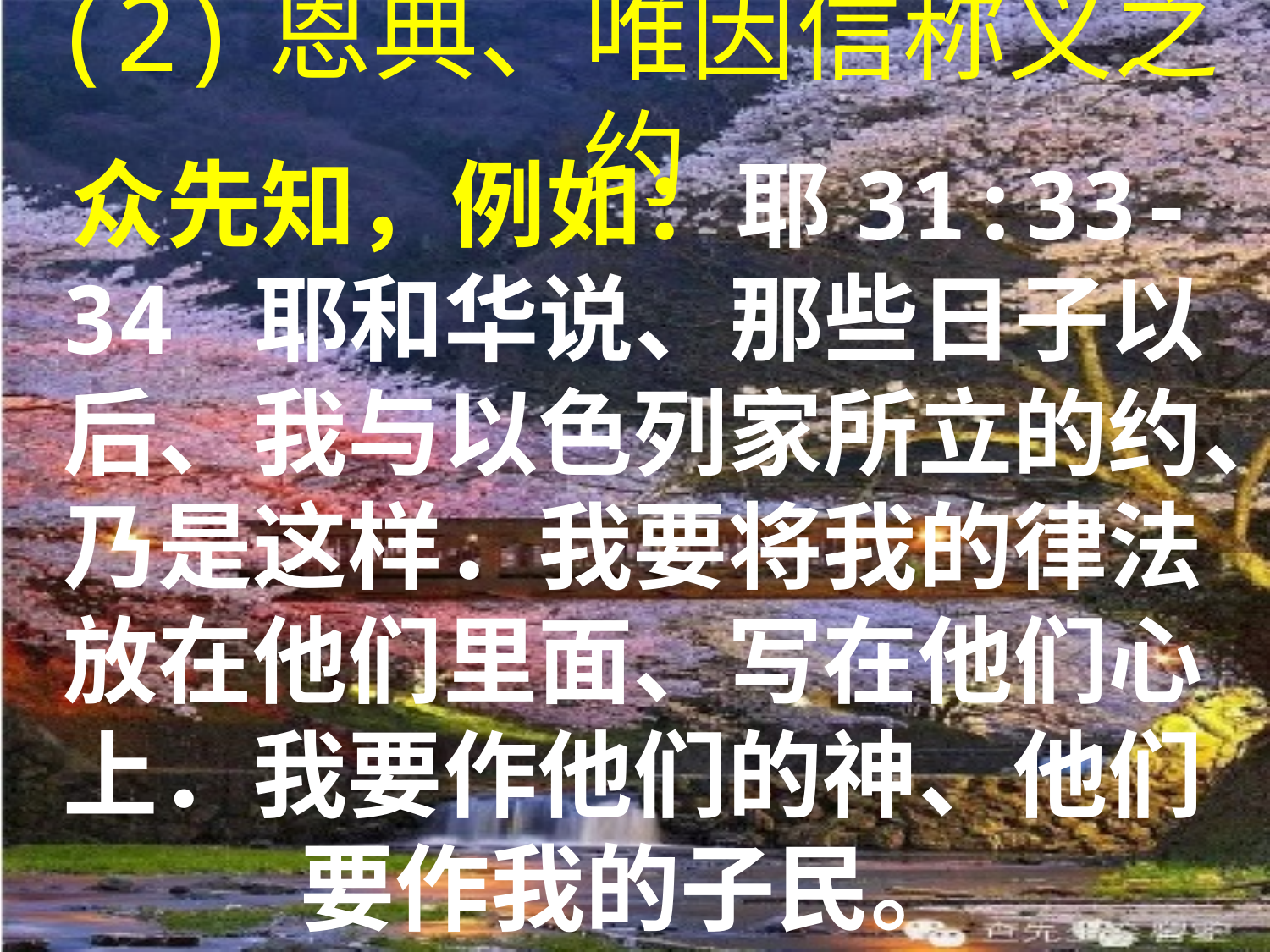

# (2)恩典、唯因信称义之约
众先知，例如：耶31:33-34 耶和华说、那些日子以后、我与以色列家所立的约、乃是这样．我要将我的律法放在他们里面、写在他们心上．我要作他们的神、他们要作我的子民。